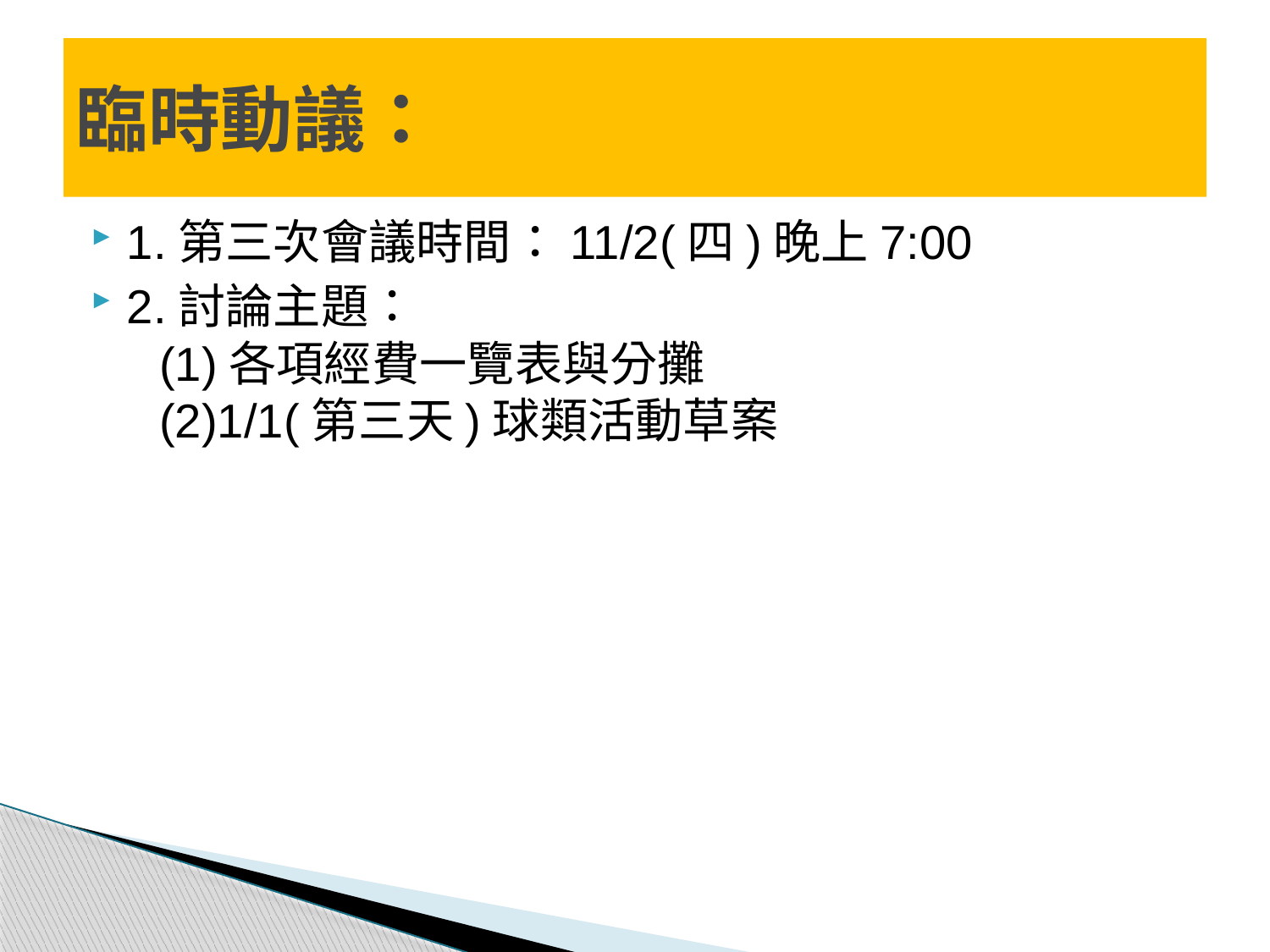

# 臨時動議：
1.第三次會議時間：11/2(四)晚上7:00
2.討論主題：
  (1)各項經費一覽表與分攤
  (2)1/1(第三天)球類活動草案